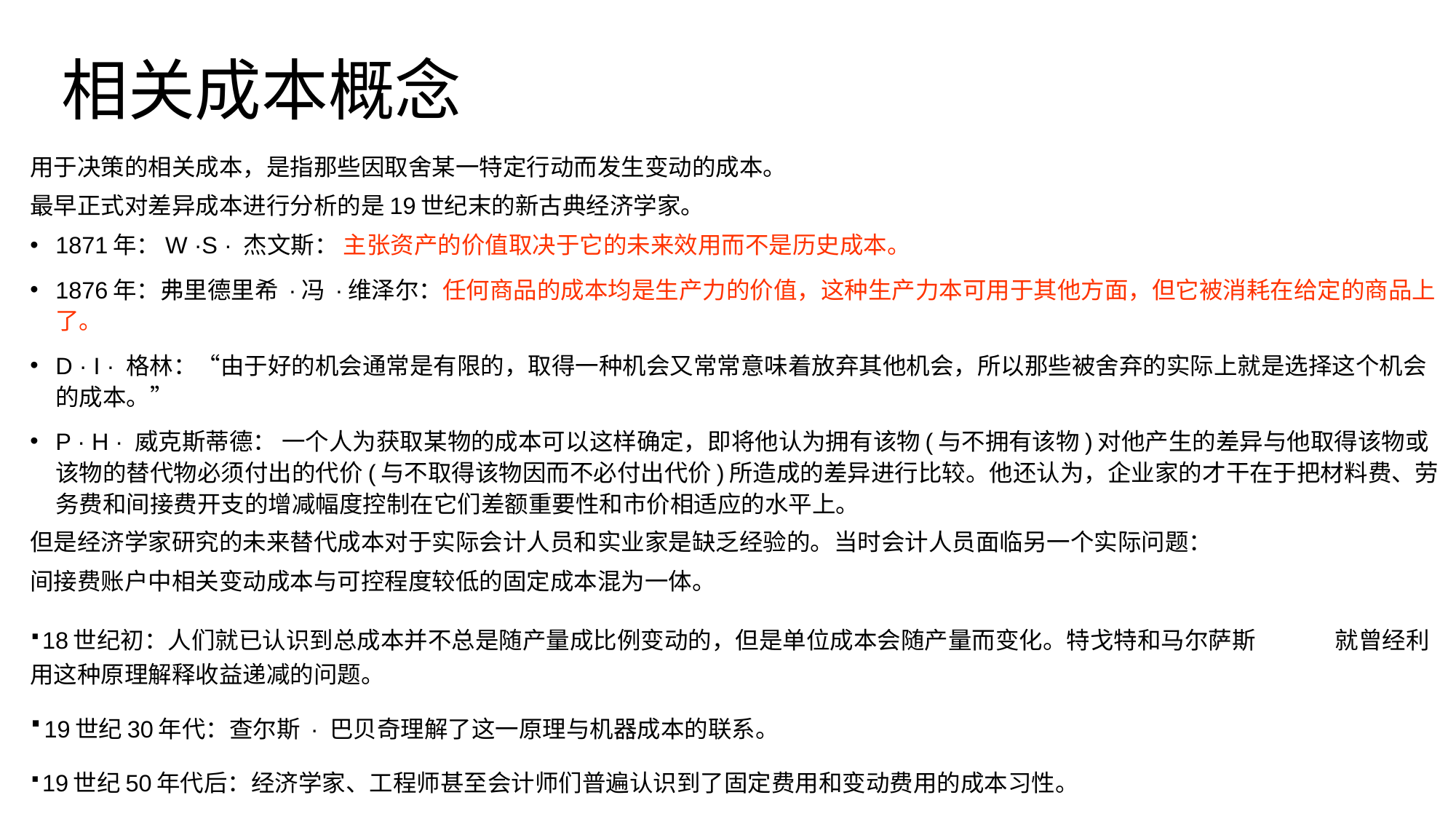

# 相关成本概念
用于决策的相关成本，是指那些因取舍某一特定行动而发生变动的成本。
最早正式对差异成本进行分析的是19世纪末的新古典经济学家。
1871年：W ·S · 杰文斯： 主张资产的价值取决于它的未来效用而不是历史成本。
1876年：弗里德里希 ·冯 ·维泽尔：任何商品的成本均是生产力的价值，这种生产力本可用于其他方面，但它被消耗在给定的商品上了。
D · I · 格林：“由于好的机会通常是有限的，取得一种机会又常常意味着放弃其他机会，所以那些被舍弃的实际上就是选择这个机会的成本。”
P · H · 威克斯蒂德： 一个人为获取某物的成本可以这样确定，即将他认为拥有该物(与不拥有该物)对他产生的差异与他取得该物或该物的替代物必须付出的代价(与不取得该物因而不必付出代价)所造成的差异进行比较。他还认为，企业家的才干在于把材料费、劳务费和间接费开支的增减幅度控制在它们差额重要性和市价相适应的水平上。
但是经济学家研究的未来替代成本对于实际会计人员和实业家是缺乏经验的。当时会计人员面临另一个实际问题：
间接费账户中相关变动成本与可控程度较低的固定成本混为一体。
·18世纪初：人们就已认识到总成本并不总是随产量成比例变动的，但是单位成本会随产量而变化。特戈特和马尔萨斯               就曾经利用这种原理解释收益递减的问题。
·19世纪30年代：查尔斯 · 巴贝奇理解了这一原理与机器成本的联系。
·19世纪50年代后：经济学家、工程师甚至会计师们普遍认识到了固定费用和变动费用的成本习性。